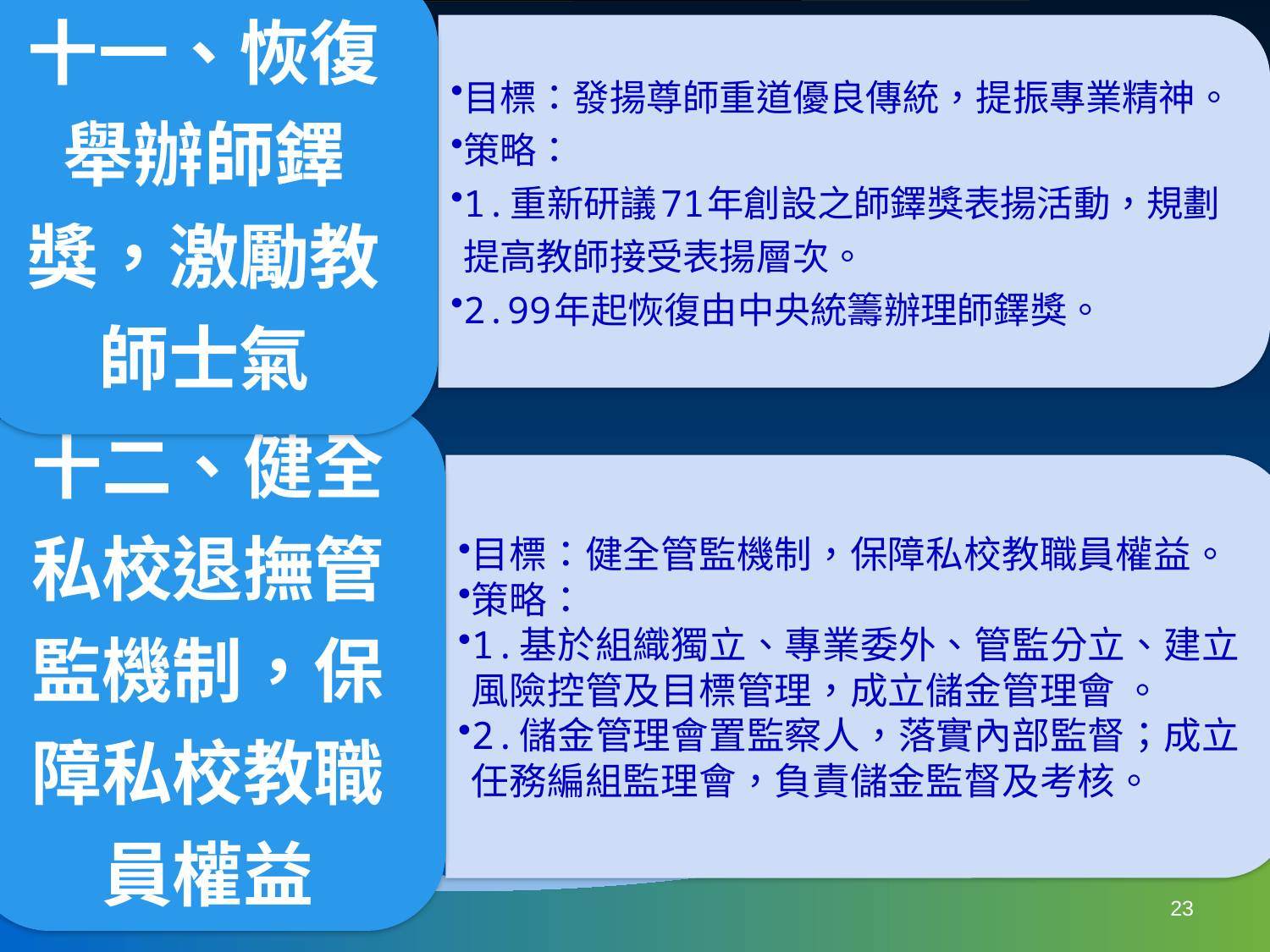

十一、恢復舉辦師鐸獎，激勵教師士氣
目標：發揚尊師重道優良傳統，提振專業精神。
1.重新研議71年創設之師鐸獎表揚活動，規劃提高教師接受表揚層次。
2.99年起恢復由中央統籌辦理師鐸獎。
策略：
十二、健全私校退撫管監機制，保障私校教職員權益
目標：健全管監機制，保障私校教職員權益。
策略：
1.基於組織獨立、專業委外、管監分立、建立風險控管及目標管理，成立儲金管理會 。
2.儲金管理會置監察人，落實內部監督；成立任務編組監理會，負責儲金監督及考核。
23